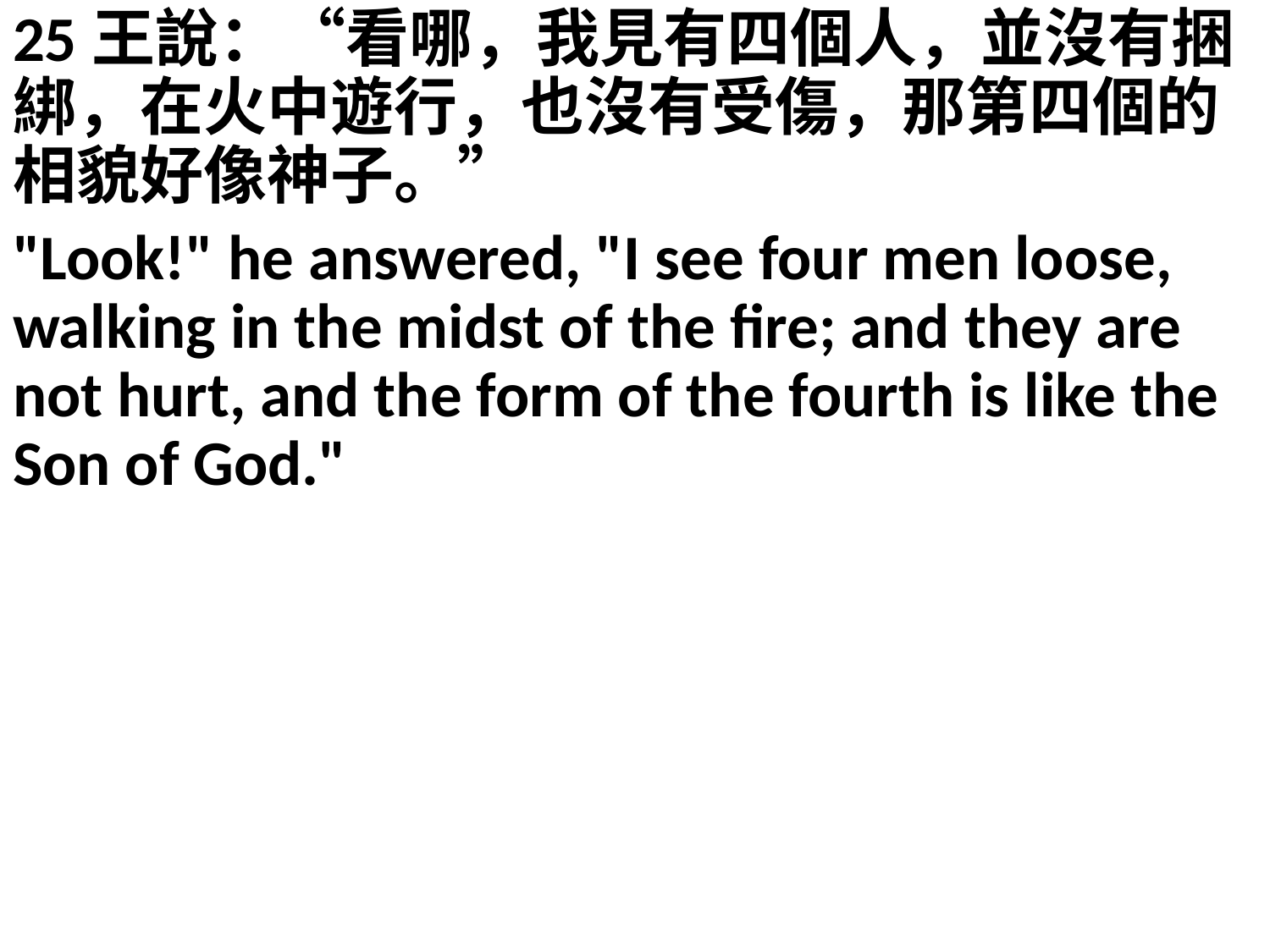

25王說：“看哪，我見有四個人，並沒有捆綁，在火中遊行，也沒有受傷，那第四個的相貌好像神子。”
"Look!" he answered, "I see four men loose, walking in the midst of the fire; and they are not hurt, and the form of the fourth is like the Son of God."